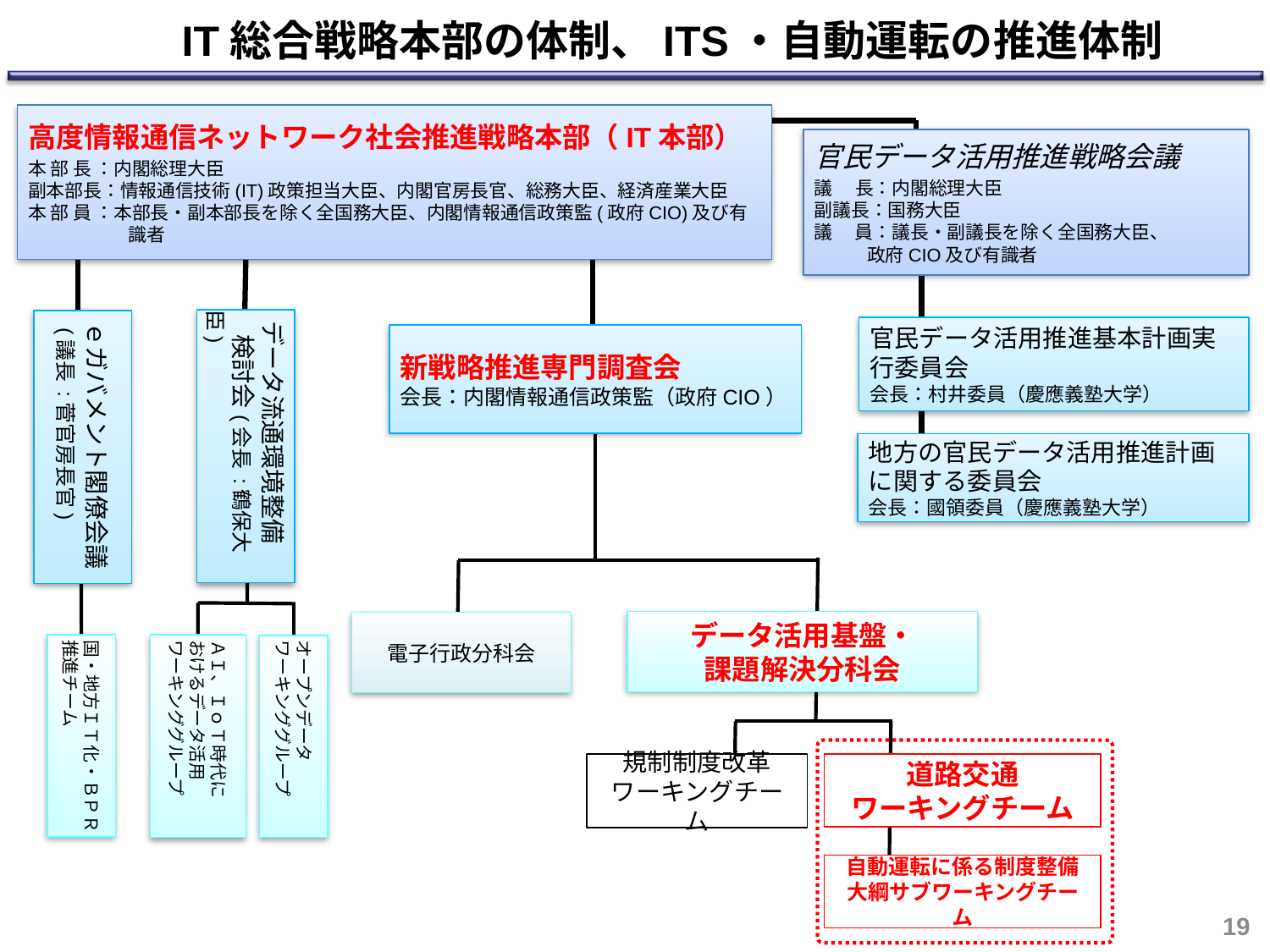

IT総合戦略本部の体制、ITS・自動運転の推進体制
高度情報通信ネットワーク社会推進戦略本部（IT本部）

本 部 長 ：内閣総理大臣
副本部長：情報通信技術(IT)政策担当大臣、内閣官房長官、総務大臣、経済産業大臣
本 部 員 ：本部長・副本部長を除く全国務大臣、内閣情報通信政策監(政府CIO)及び有識者
官民データ活用推進戦略会議

議　 長：内閣総理大臣
副議長：国務大臣
議　 員：議長・副議長を除く全国務大臣、
            政府CIO及び有識者
 データ流通環境整備
　検討会(会長 :鶴保大臣)
 ｅガバメント閣僚会議
  (議長 :菅官房長官)
官民データ活用推進基本計画実行委員会
会長：村井委員（慶應義塾大学）
新戦略推進専門調査会
会長：内閣情報通信政策監（政府CIO）
地方の官民データ活用推進計画に関する委員会
会長：國領委員（慶應義塾大学）
データ活用基盤・
課題解決分科会
電子行政分科会
国・地方ＩＴ化・ＢＰＲ推進チーム
ＡＩ、ＩｏＴ時代に
おけるデータ活用
ワーキンググループ
オープンデータ
ワーキンググループ

規制制度改革
ワーキングチーム
道路交通
ワーキングチーム
自動運転に係る制度整備
大綱サブワーキングチーム
19